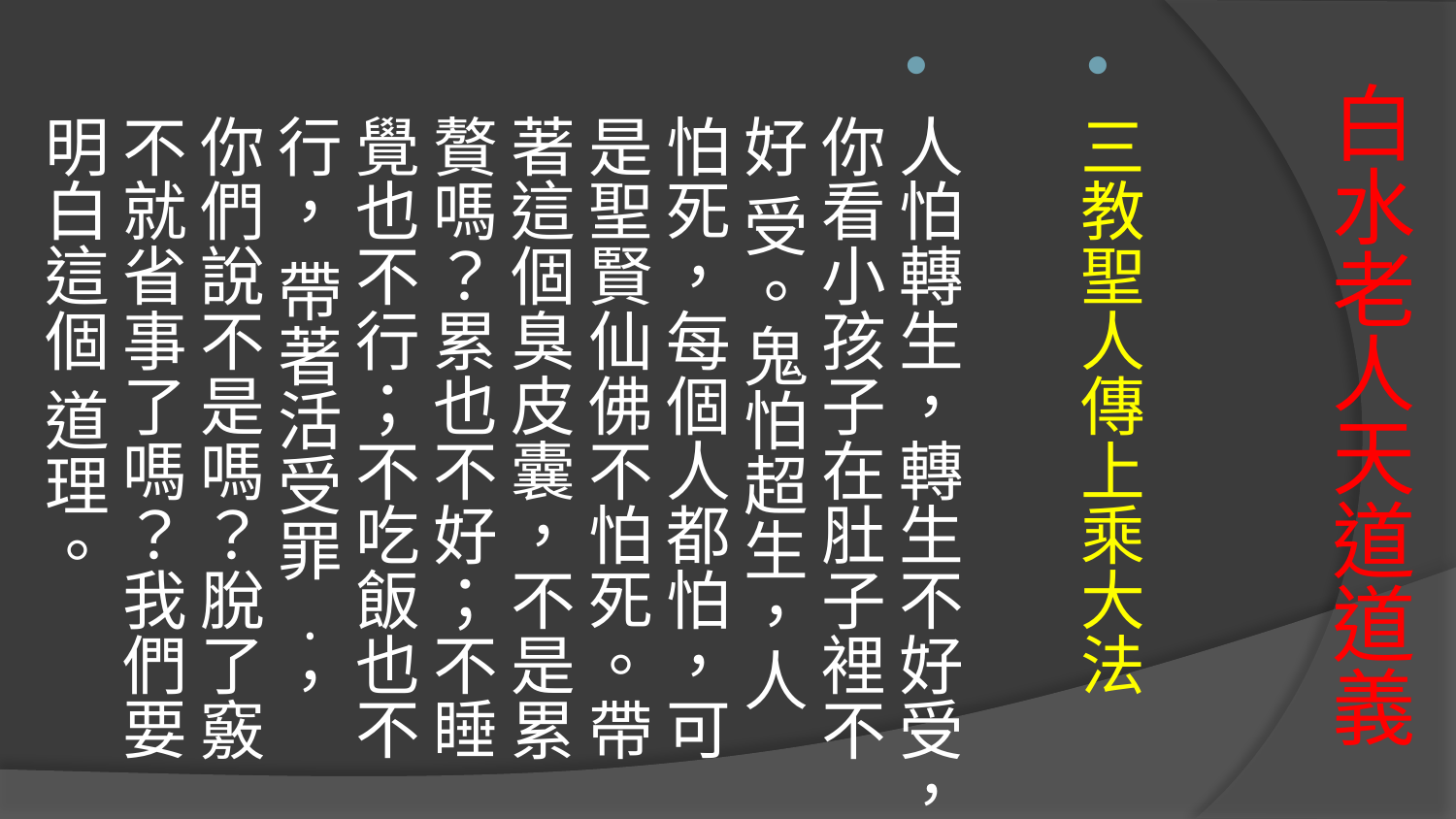

三教聖人傳上乘大法

人怕轉生，轉生不好受，你看小孩子在肚子裡不好 受。鬼怕超生，人怕死，每個人都怕，可是聖賢仙佛不怕死。帶著這個臭皮囊，不是累贅嗎？累也不好；不睡覺也不行；不吃飯也不行， 帶著活受罪﹒，你們說不是嗎？脫了竅不就省事了嗎？我們要明白這個 道理。
# 白水老人天道道義